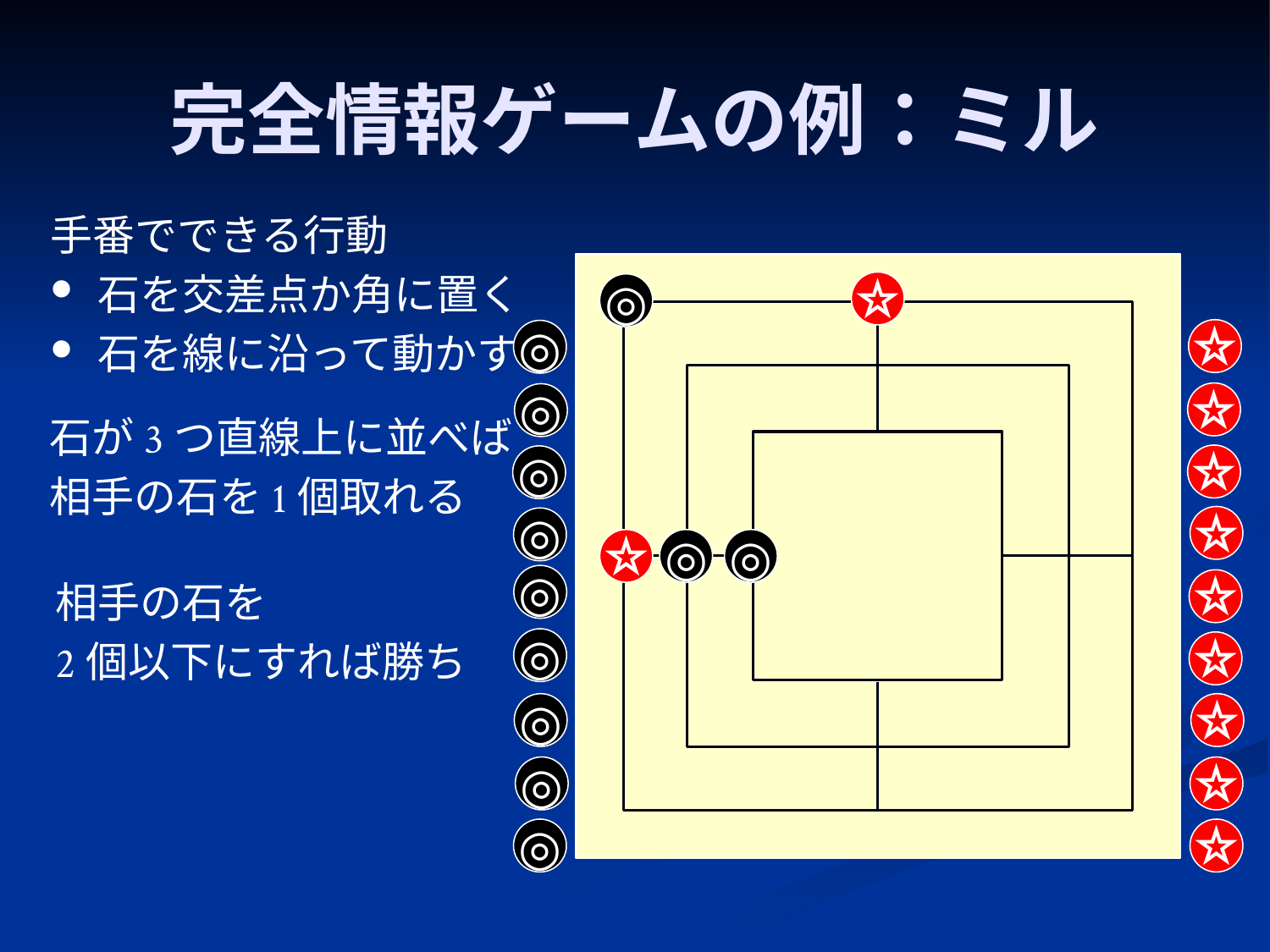

# 完全情報ゲームの例：ミル
手番でできる行動
石を交差点か角に置く
石を線に沿って動かす

☆
◎

☆
◎

☆
◎
石が3つ直線上に並べば
相手の石を1個取れる

☆
◎
☆
◎
☆
◎
◎
◎
☆
相手の石を
2個以下にすれば勝ち
◎
☆
◎
☆
◎
☆
◎
☆